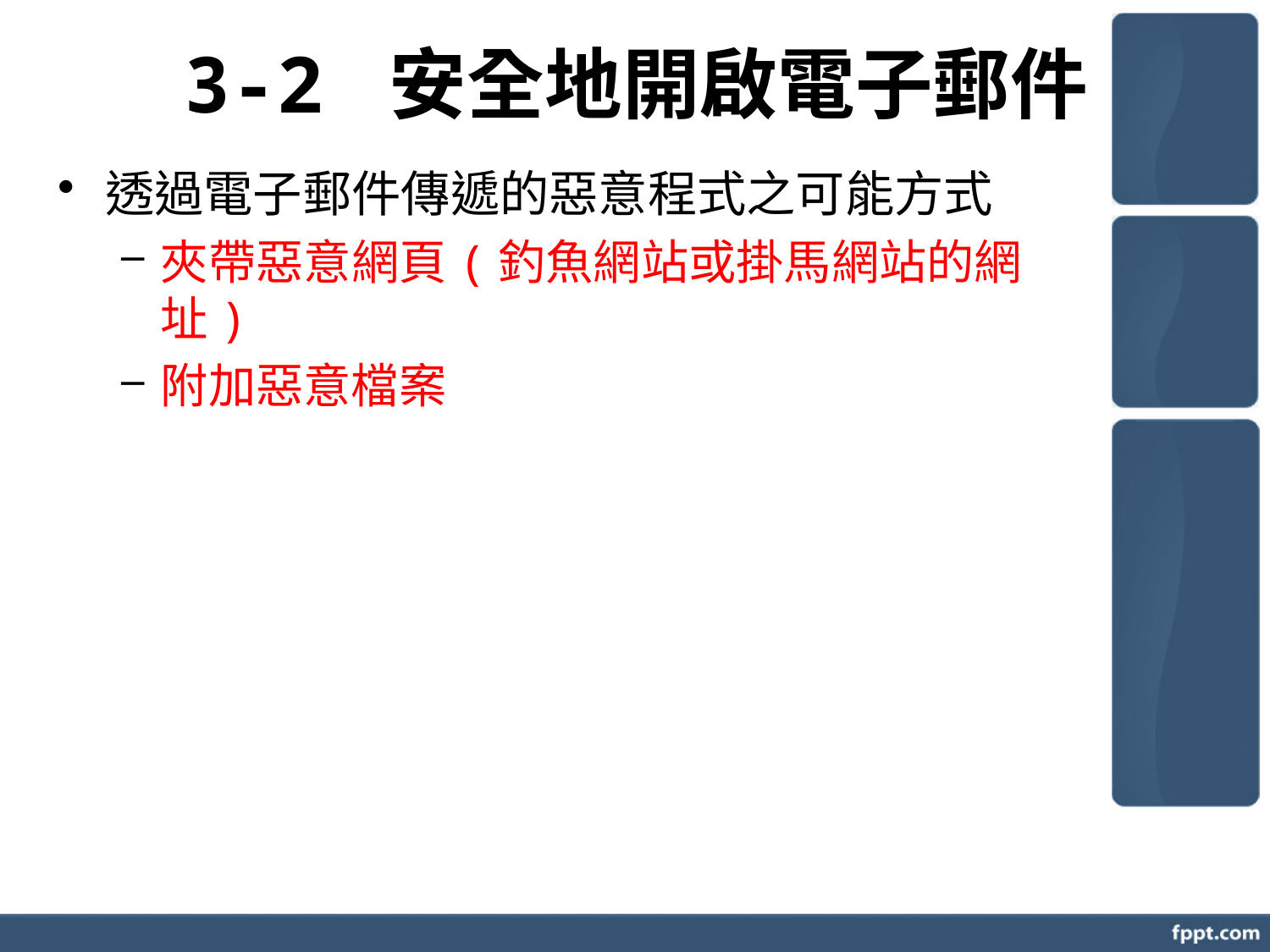

3-2 安全地開啟電子郵件
透過電子郵件傳遞的惡意程式之可能方式
夾帶惡意網頁(釣魚網站或掛馬網站的網址)
附加惡意檔案